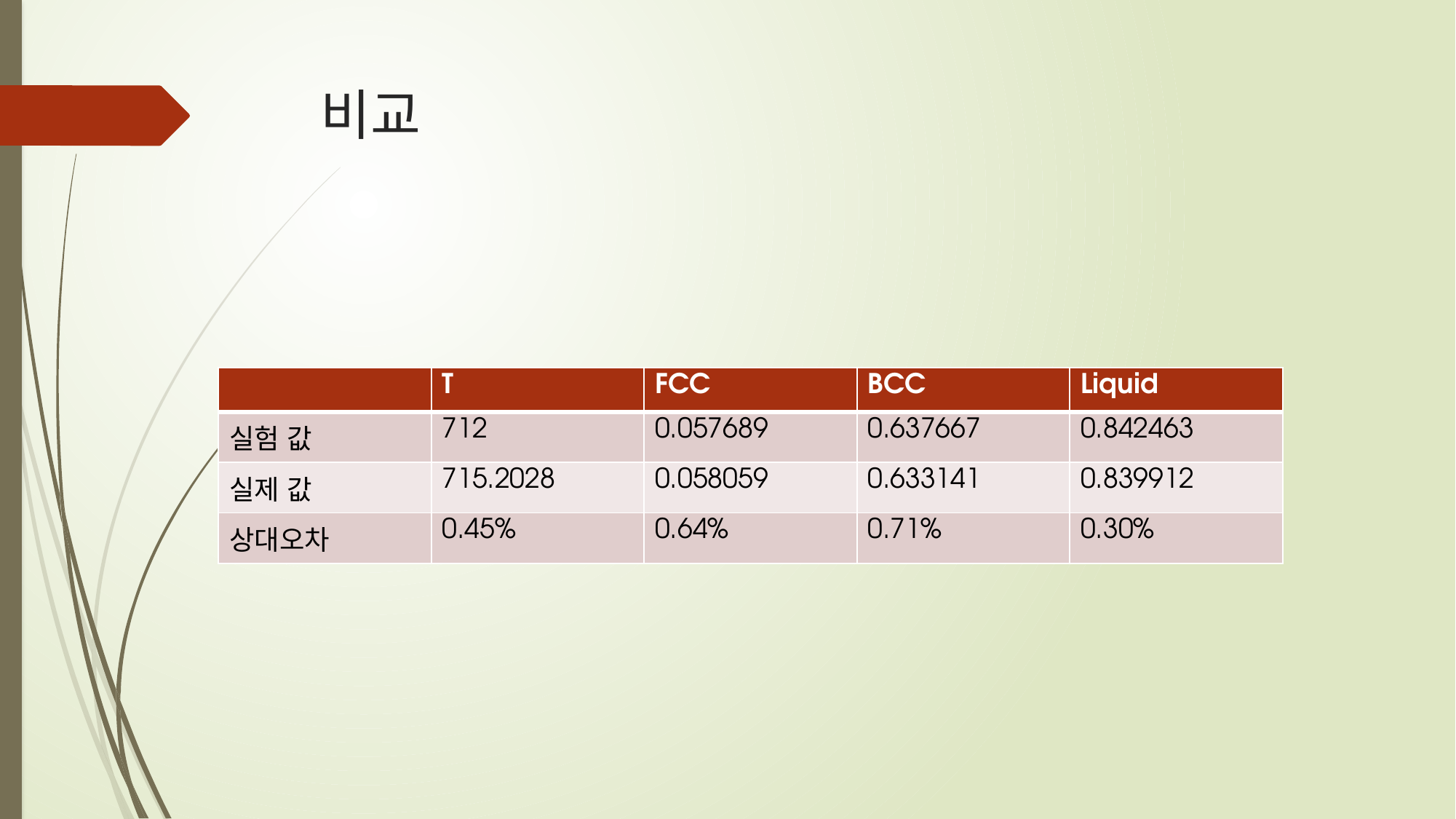

# 비교
|  | T | FCC | BCC | Liquid |
| --- | --- | --- | --- | --- |
| 실험 값 | 712 | 0.057689 | 0.637667 | 0.842463 |
| 실제 값 | 715.2028 | 0.058059 | 0.633141 | 0.839912 |
| 상대오차 | 0.45% | 0.64% | 0.71% | 0.30% |